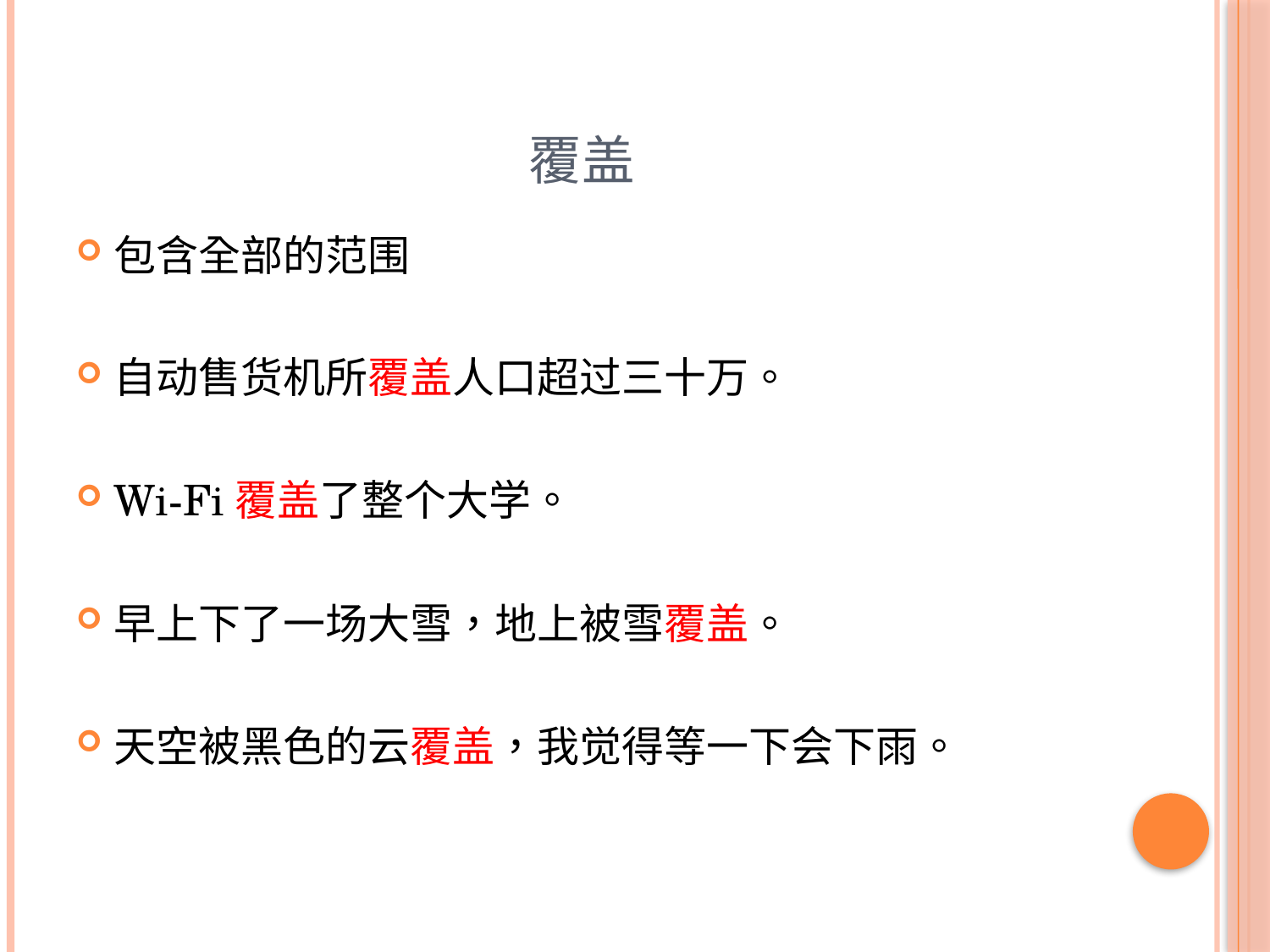

# 覆盖
包含全部的范围

自动售货机所覆盖人口超过三十万。

Wi-Fi覆盖了整个大学。

早上下了一场大雪，地上被雪覆盖。

天空被黑色的云覆盖，我觉得等一下会下雨。